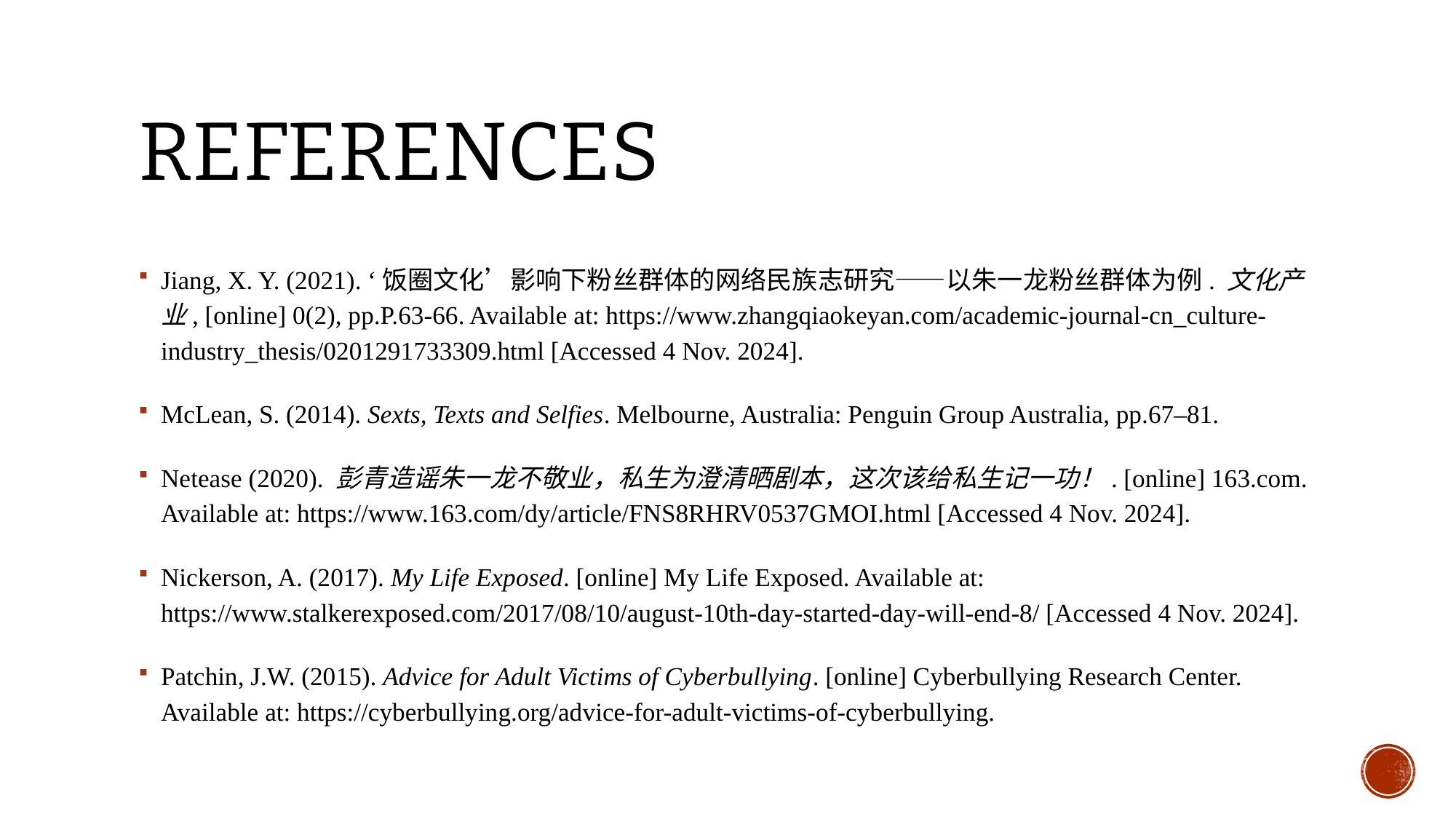

# References
Jiang, X. Y. (2021). ‘饭圈文化’影响下粉丝群体的网络民族志研究——以朱一龙粉丝群体为例. 文化产业, [online] 0(2), pp.P.63-66. Available at: https://www.zhangqiaokeyan.com/academic-journal-cn_culture-industry_thesis/0201291733309.html [Accessed 4 Nov. 2024].
McLean, S. (2014). Sexts, Texts and Selfies. Melbourne, Australia: Penguin Group Australia, pp.67–81.
Netease (2020). 彭青造谣朱一龙不敬业，私生为澄清晒剧本，这次该给私生记一功！. [online] 163.com. Available at: https://www.163.com/dy/article/FNS8RHRV0537GMOI.html [Accessed 4 Nov. 2024].
Nickerson, A. (2017). My Life Exposed. [online] My Life Exposed. Available at: https://www.stalkerexposed.com/2017/08/10/august-10th-day-started-day-will-end-8/ [Accessed 4 Nov. 2024].
Patchin, J.W. (2015). Advice for Adult Victims of Cyberbullying. [online] Cyberbullying Research Center. Available at: https://cyberbullying.org/advice-for-adult-victims-of-cyberbullying.